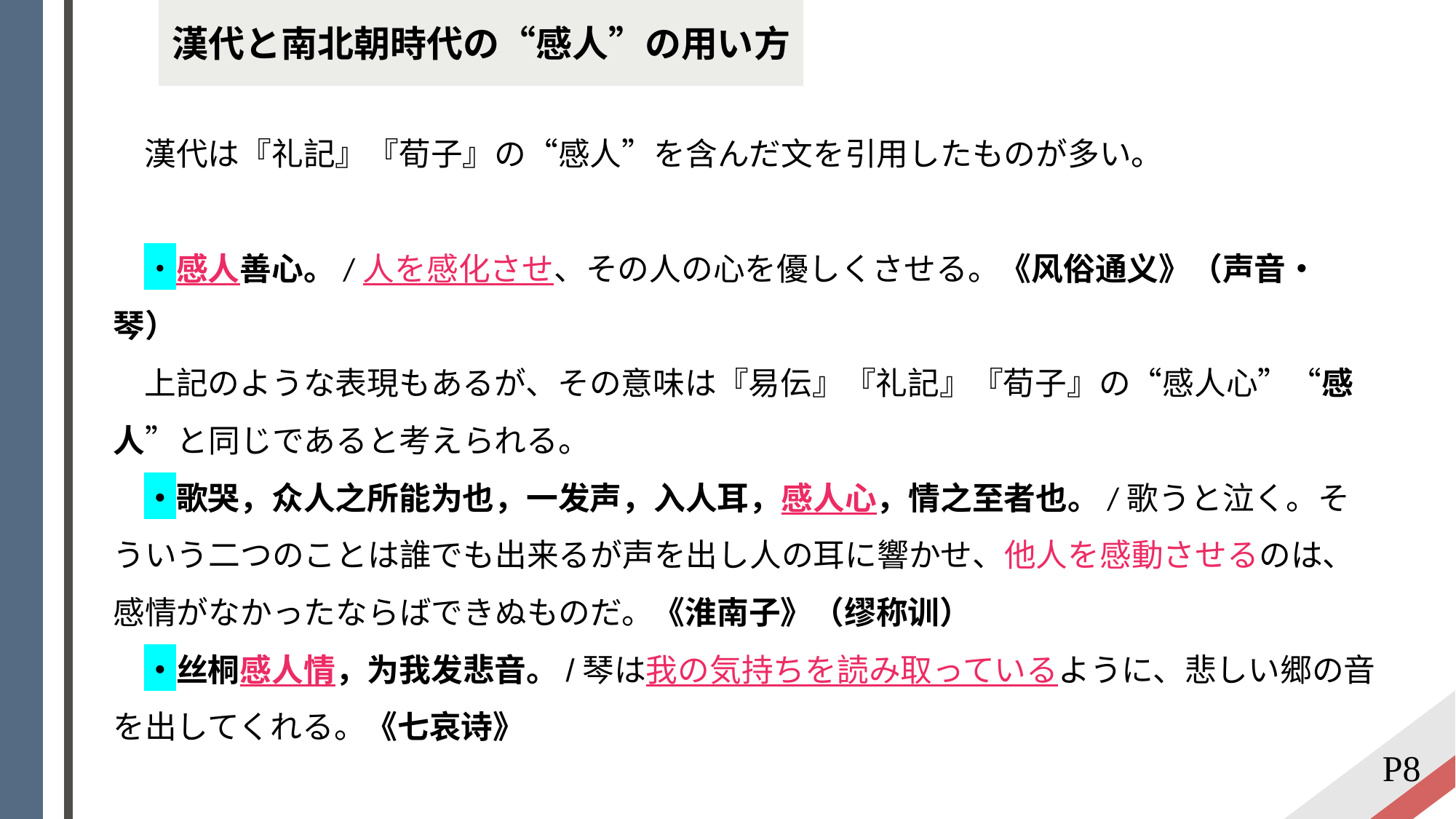

漢代と南北朝時代の“感人”の用い方
 漢代は『礼記』『荀子』の“感人”を含んだ文を引用したものが多い。

 ・感人善心。/人を感化させ、その人の心を優しくさせる。《风俗通义》（声音・琴）
 上記のような表現もあるが、その意味は『易伝』『礼記』『荀子』の“感人心”“感人”と同じであると考えられる。
 ・歌哭，众人之所能为也，一发声，入人耳，感人心，情之至者也。/歌うと泣く。そういう二つのことは誰でも出来るが声を出し人の耳に響かせ、他人を感動させるのは、感情がなかったならばできぬものだ。《淮南子》（缪称训）
 ・丝桐感人情，为我发悲音。/琴は我の気持ちを読み取っているように、悲しい郷の音を出してくれる。《七哀诗》

P8